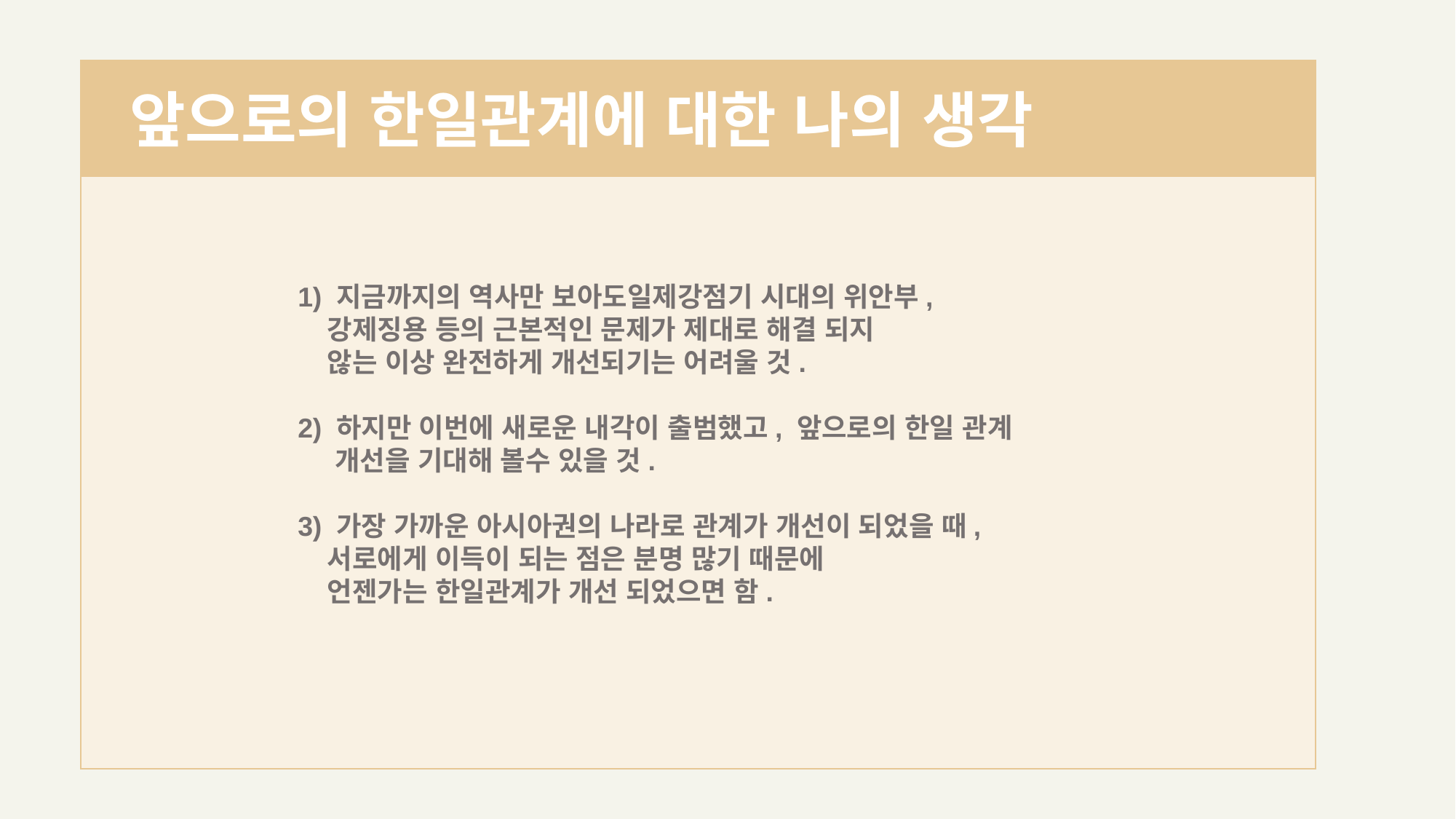

앞으로의 한일관계에 대한 나의 생각

                           1) 지금까지의 역사만 보아도일제강점기 시대의 위안부,
                              강제징용 등의 근본적인 문제가 제대로 해결 되지
                              않는 이상 완전하게 개선되기는 어려울 것.

                           2) 하지만 이번에 새로운 내각이 출범했고, 앞으로의 한일 관계
                               개선을 기대해 볼수 있을 것.

                           3) 가장 가까운 아시아권의 나라로 관계가 개선이 되었을 때,
                              서로에게 이득이 되는 점은 분명 많기 때문에
                              언젠가는 한일관계가 개선 되었으면 함.